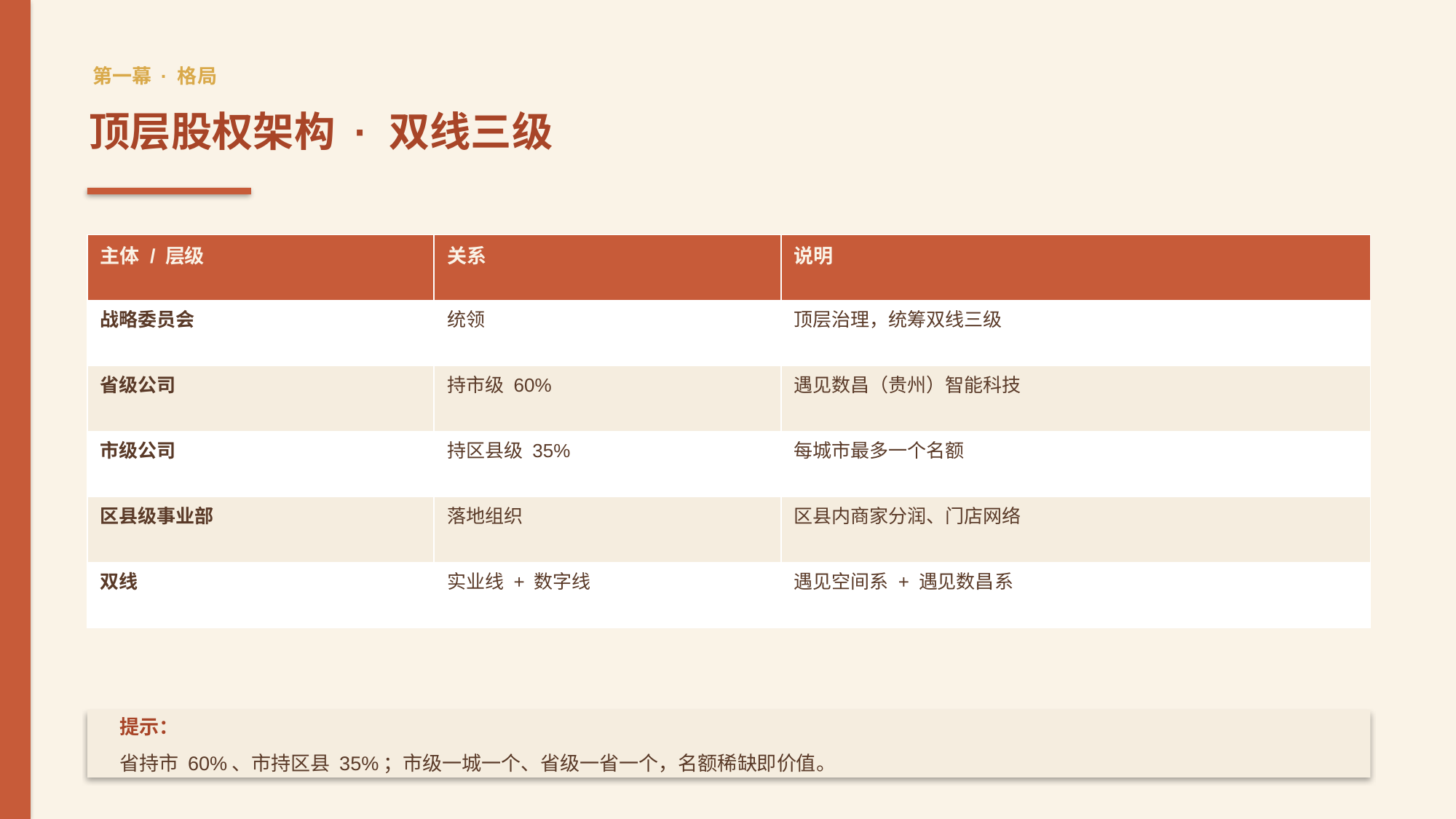

第一幕 · 格局
顶层股权架构 · 双线三级

| 主体 / 层级 | 关系 | 说明 |
| --- | --- | --- |
| 战略委员会 | 统领 | 顶层治理，统筹双线三级 |
| 省级公司 | 持市级 60% | 遇见数昌（贵州）智能科技 |
| 市级公司 | 持区县级 35% | 每城市最多一个名额 |
| 区县级事业部 | 落地组织 | 区县内商家分润、门店网络 |
| 双线 | 实业线 + 数字线 | 遇见空间系 + 遇见数昌系 |

提示：
省持市 60%、市持区县 35%；市级一城一个、省级一省一个，名额稀缺即价值。